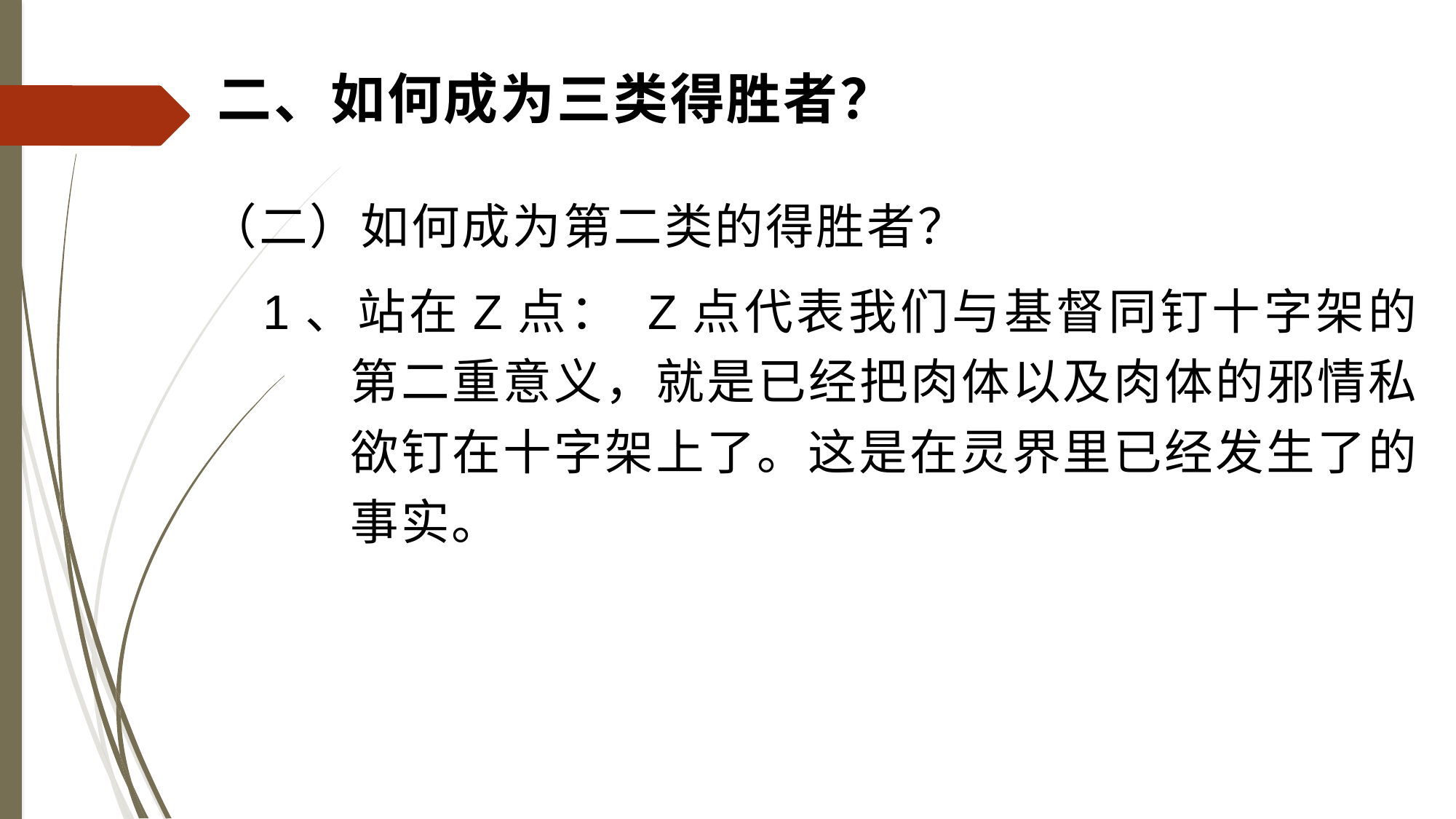

# 二、如何成为三类得胜者？
（二）如何成为第二类的得胜者？
1、站在Z点： Z点代表我们与基督同钉十字架的第二重意义，就是已经把肉体以及肉体的邪情私欲钉在十字架上了。这是在灵界里已经发生了的事实。